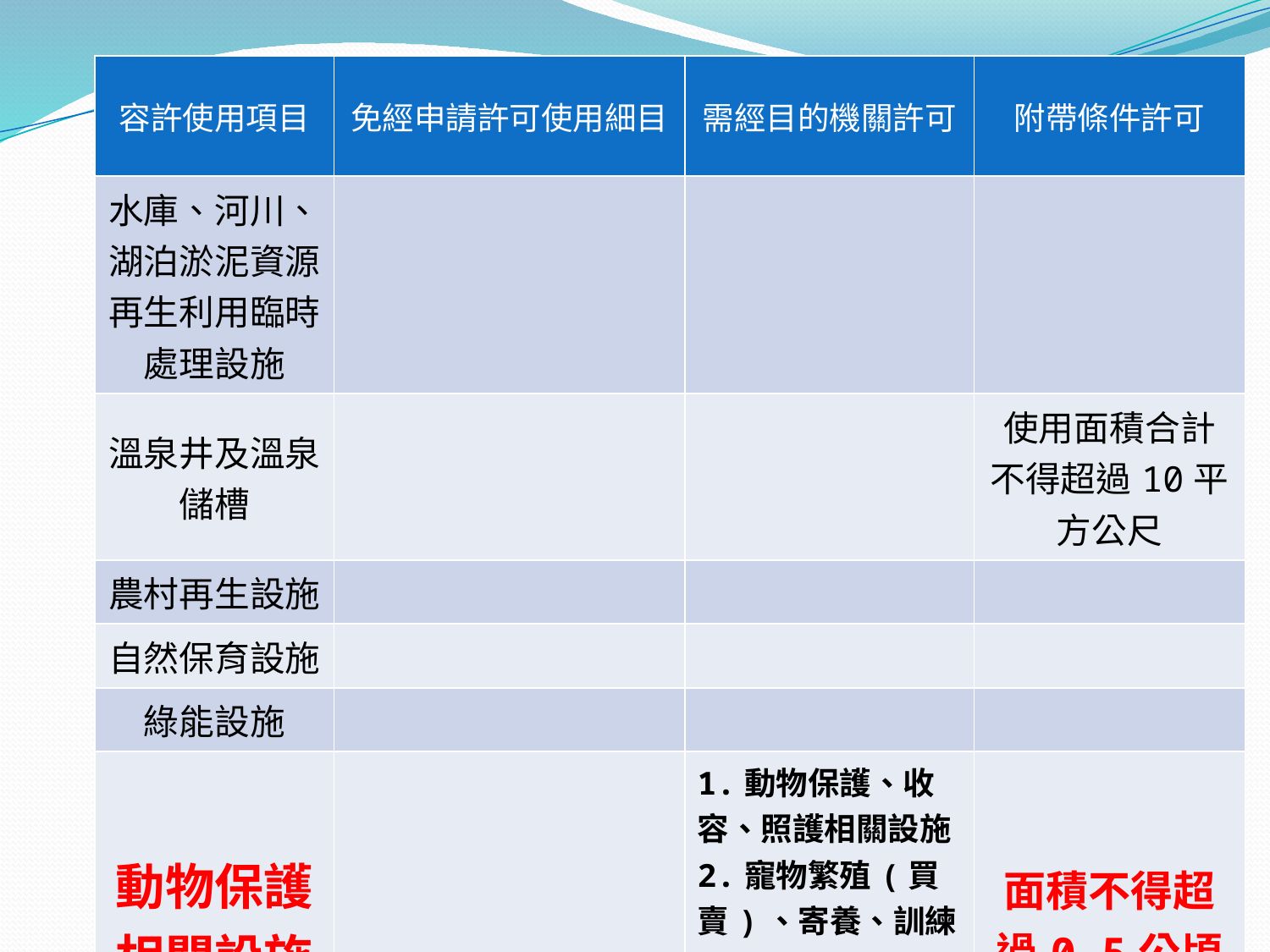

| 容許使用項目 | 免經申請許可使用細目 | 需經目的機關許可 | 附帶條件許可 |
| --- | --- | --- | --- |
| 水庫、河川、湖泊淤泥資源再生利用臨時處理設施 |  |  |  |
| 溫泉井及溫泉儲槽 |  |  | 使用面積合計不得超過10平方公尺 |
| 農村再生設施 |  |  |  |
| 自然保育設施 |  |  |  |
| 綠能設施 |  |  |  |
| 動物保護相關設施 |  | 1.動物保護、收容、照護相關設施 2.寵物繁殖(買賣)、寄養、訓練設施 3.其他動物保護設施 | 面積不得超過0.5公頃 |